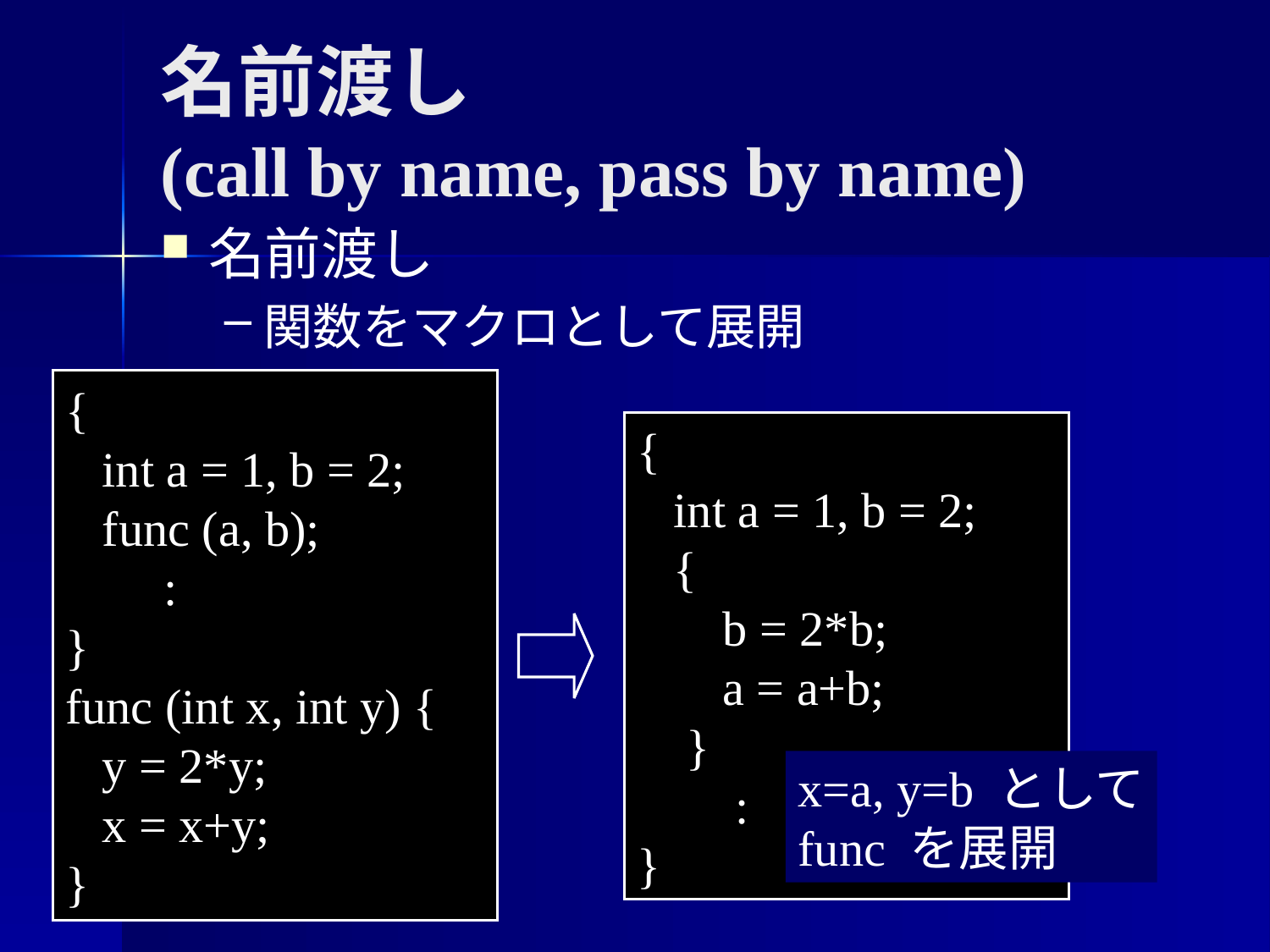

名前渡し
(call by name, pass by name)
名前渡し
関数をマクロとして展開
{
   int a = 1, b = 2;
   func (a, b);
        :
}
func (int x, int y) {
   y = 2*y;
   x = x+y;
}
{
   int a = 1, b = 2;
   {
       b = 2*b;
       a = a+b;
    }
        :
}

x=a, y=b として
func を展開